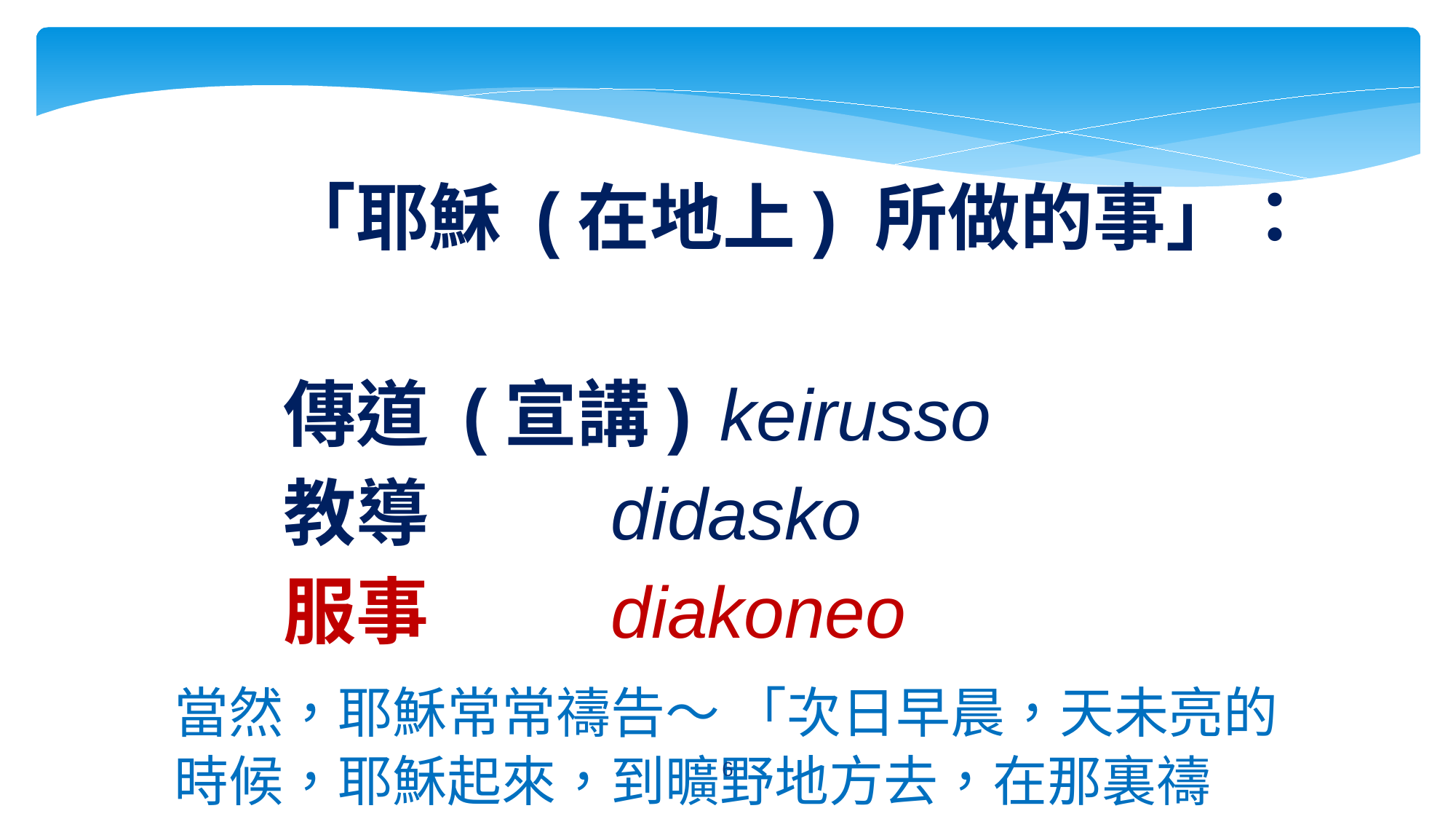

「耶穌 (在地上) 所做的事」：
   	傳道 (宣講) 	keirusso
   	教導   		didasko
   	服事   		diakoneo

當然，耶穌常常禱告～ 「次日早晨，天未亮的時候，耶穌起來，到曠野地方去，在那裏禱告。」 （可 1 ： 35）
6